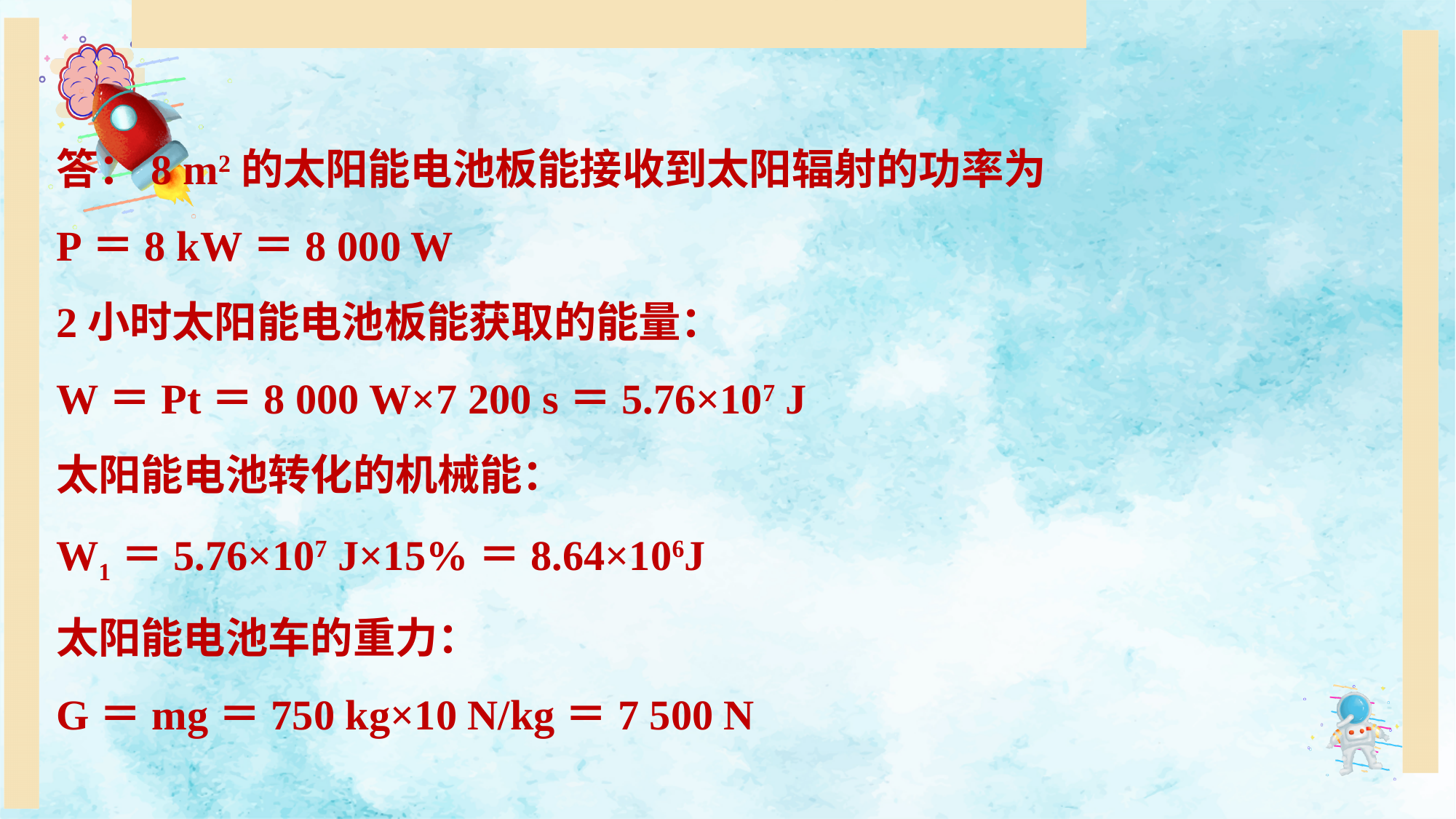

答：8 m2的太阳能电池板能接收到太阳辐射的功率为
P＝8 kW＝8 000 W
2小时太阳能电池板能获取的能量：
W＝Pt＝8 000 W×7 200 s＝5.76×107 J
太阳能电池转化的机械能：
W1＝5.76×107 J×15%＝8.64×106J
太阳能电池车的重力：
G＝mg＝750 kg×10 N/kg＝7 500 N